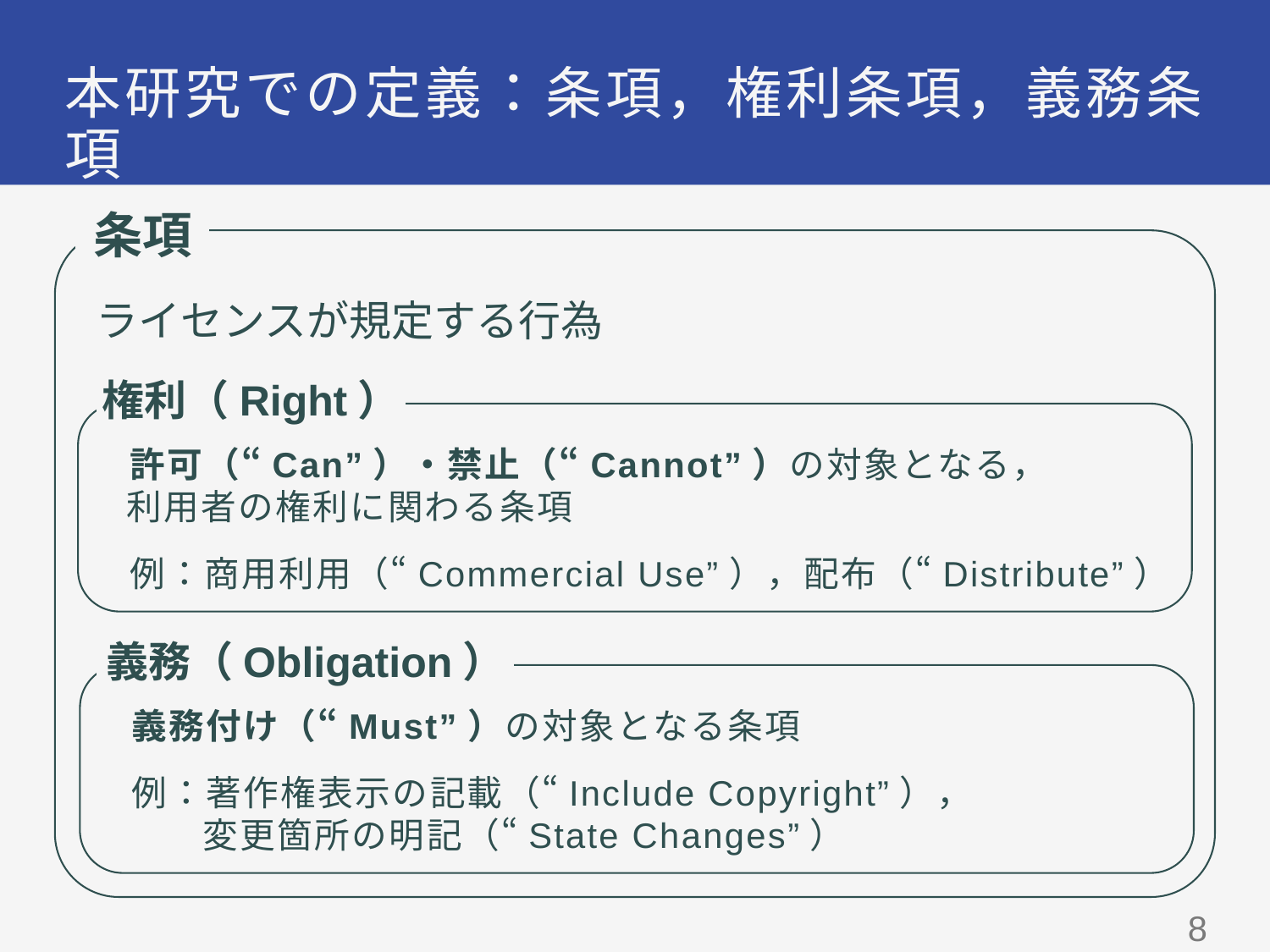

# 本研究での定義：条項，権利条項，義務条項
条項

ライセンスが規定する行為
権利（Right）

　許可（“Can”）・禁止（“Cannot”）の対象となる，
　利用者の権利に関わる条項
　例：商用利用（“Commercial Use”），配布（“Distribute”）
義務（Obligation）

　義務付け（“Must”）の対象となる条項
　例：著作権表示の記載（“Include Copyright”），
　　　変更箇所の明記（“State Changes”）
8